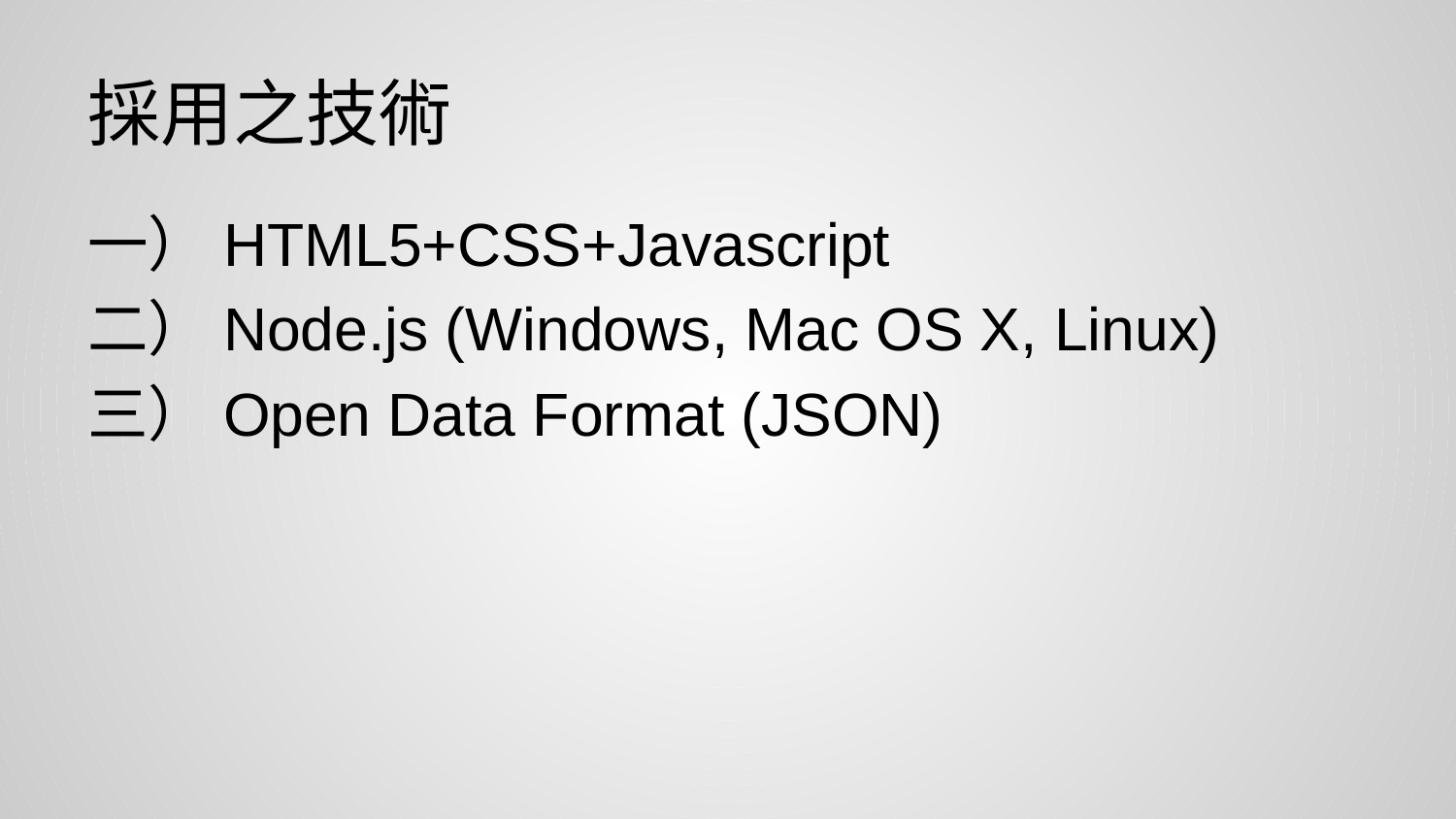

# 採用之技術
一）HTML5+CSS+Javascript
二）Node.js (Windows, Mac OS X, Linux)
三）Open Data Format (JSON)